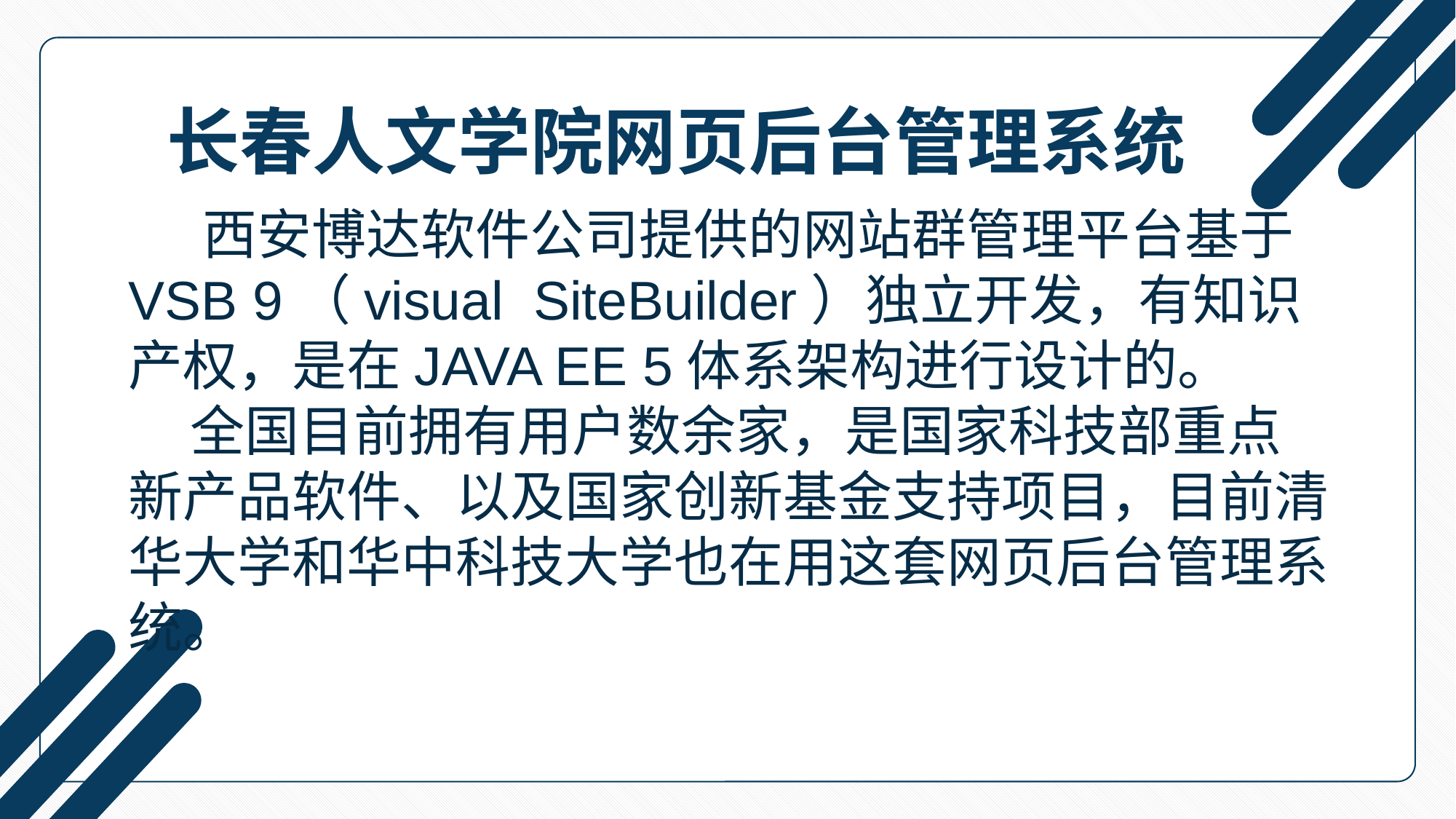

西安博达软件公司提供的网站群管理平台基于VSB 9（visual  SiteBuilder）独立开发，有知识产权，是在JAVA EE 5体系架构进行设计的。
    全国目前拥有用户数余家，是国家科技部重点新产品软件、以及国家创新基金支持项目，目前清华大学和华中科技大学也在用这套网页后台管理系统。

长春人文学院网页后台管理系统